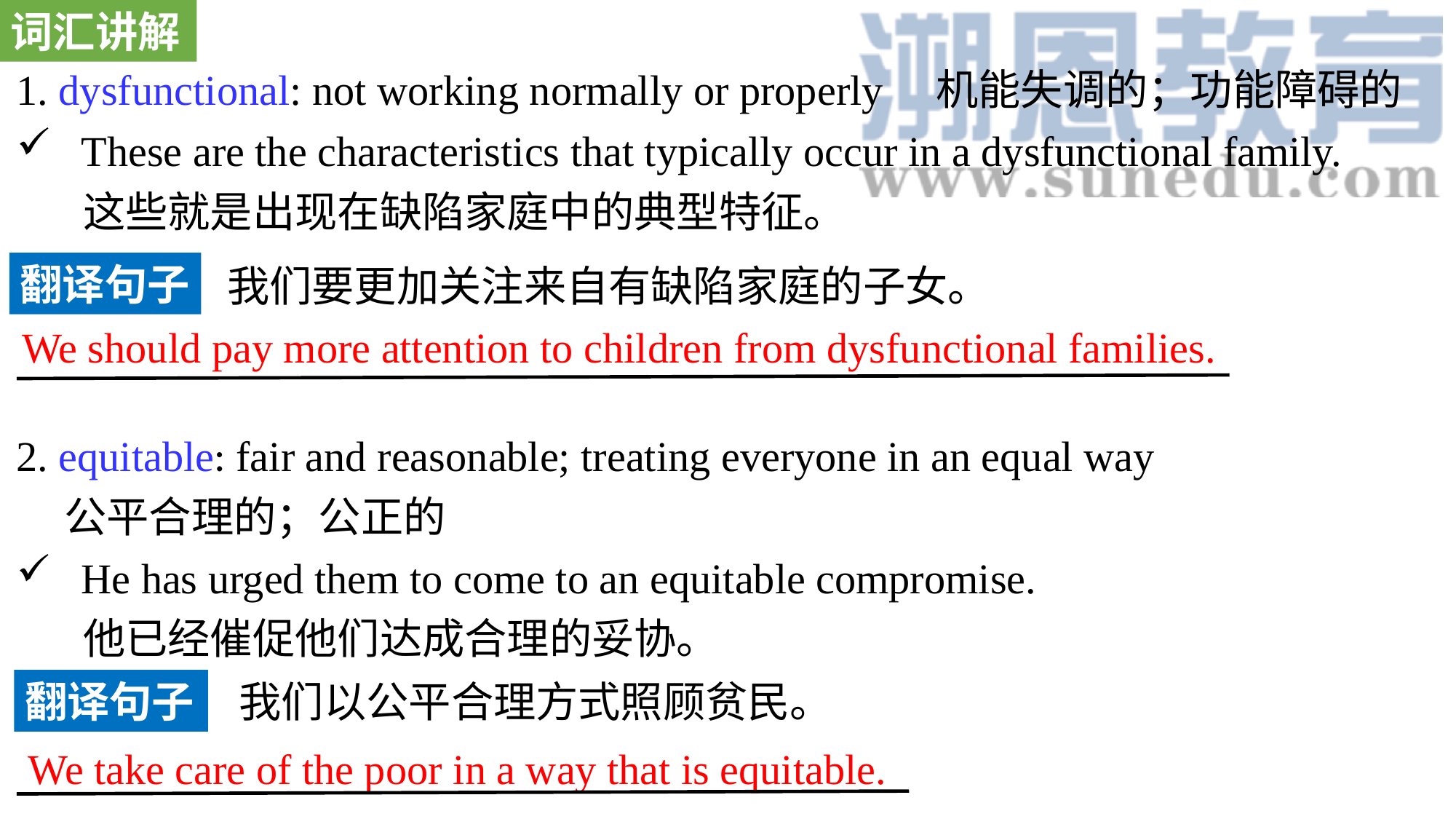

词汇讲解
1. dysfunctional: not working normally or properly    机能失调的；功能障碍的
 These are the characteristics that typically occur in a dysfunctional family.
      这些就是出现在缺陷家庭中的典型特征。

2. equitable: fair and reasonable; treating everyone in an equal way
    公平合理的；公正的
 He has urged them to come to an equitable compromise.
      他已经催促他们达成合理的妥协。
翻译句子
我们要更加关注来自有缺陷家庭的子女。
We should pay more attention to children from dysfunctional families.
翻译句子
我们以公平合理方式照顾贫民。
We take care of the poor in a way that is equitable.